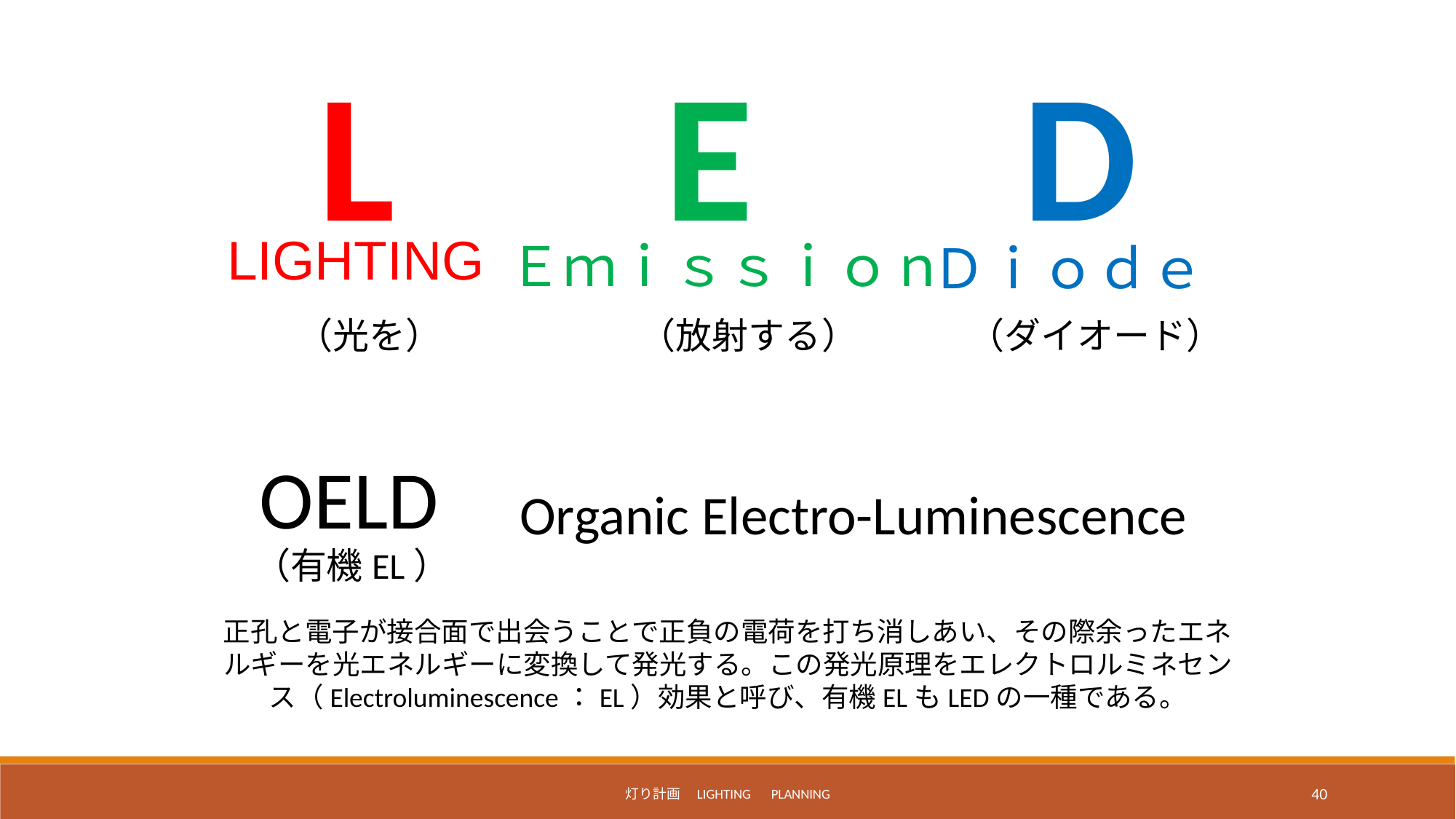

L　E　D
LIGHTING
Ｅｍｉｓｓｉｏｎ
Ｄｉｏｄｅ
（光を）
（放射する）
（ダイオード）
OELD
Organic Electro-Luminescence
（有機EL）
正孔と電子が接合面で出会うことで正負の電荷を打ち消しあい、その際余ったエネルギーを光エネルギーに変換して発光する。この発光原理をエレクトロルミネセンス（Electroluminescence：EL）効果と呼び、有機ELもLEDの一種である。
灯り計画　Lighting　Planning
40